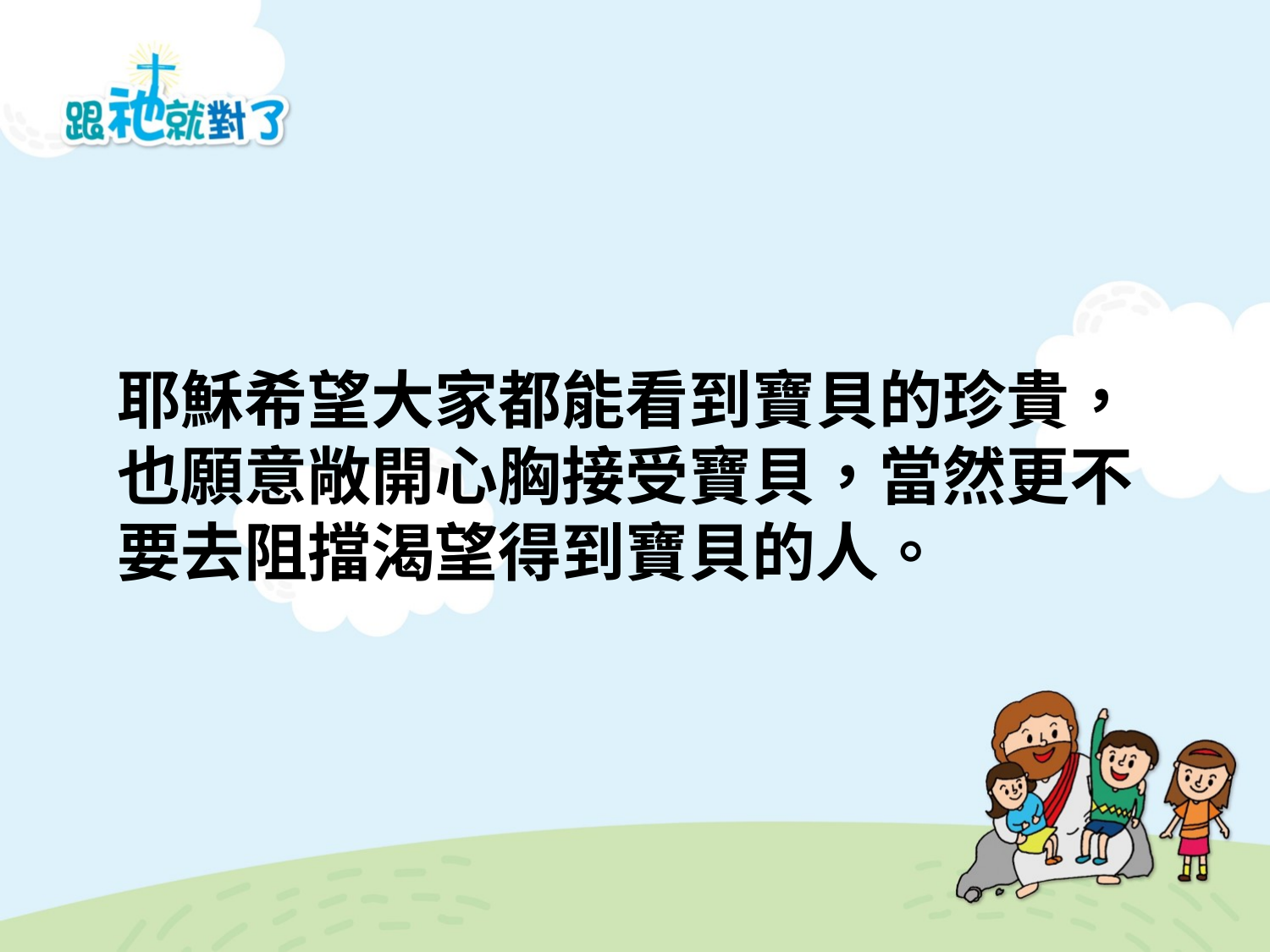

耶穌希望大家都能看到寶貝的珍貴，也願意敞開心胸接受寶貝，當然更不要去阻擋渴望得到寶貝的人。